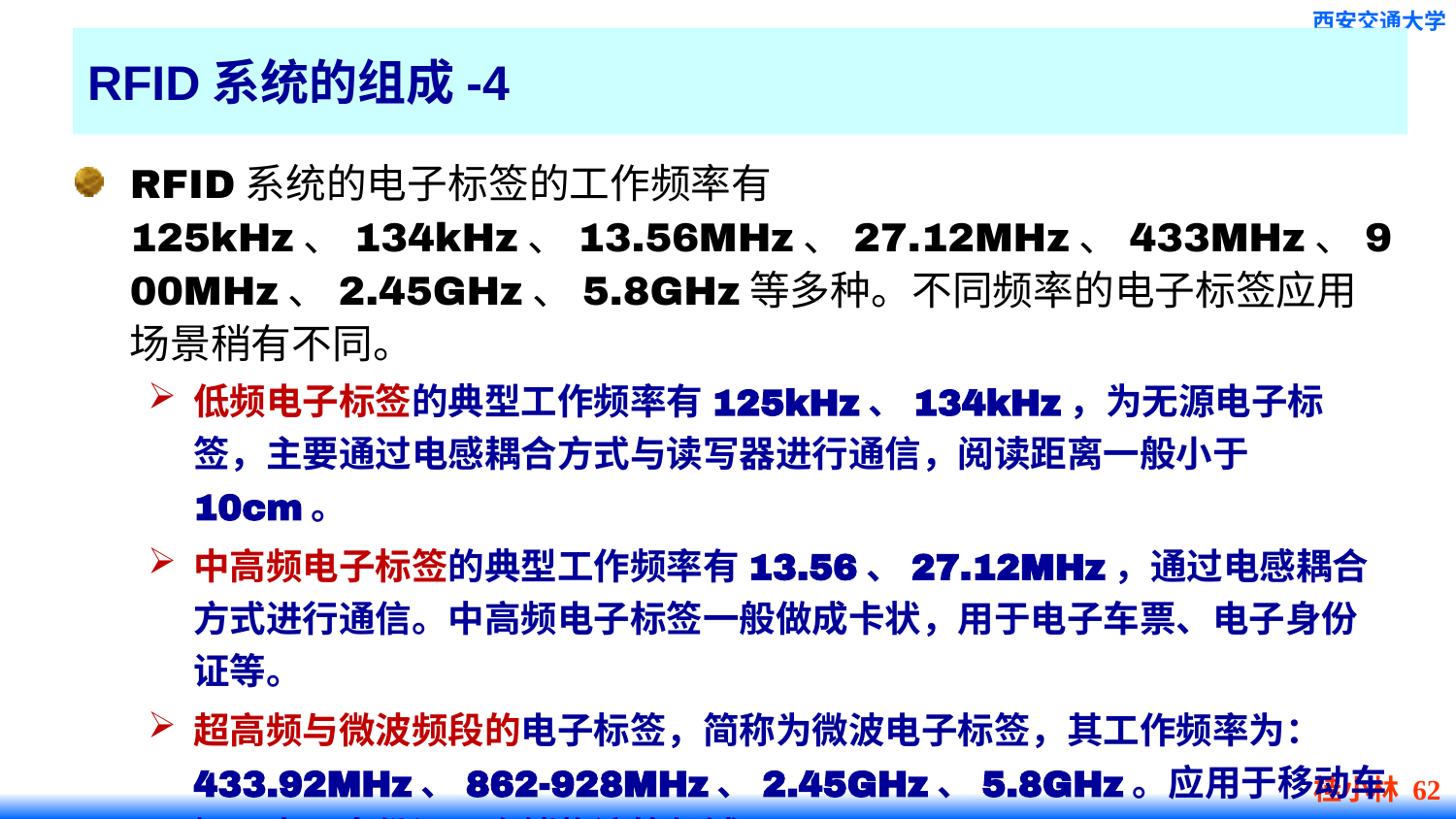

# RFID系统的组成-4
RFID系统的电子标签的工作频率有125kHz、134kHz、13.56MHz、27.12MHz、433MHz、900MHz、2.45GHz、5.8GHz等多种。不同频率的电子标签应用场景稍有不同。
低频电子标签的典型工作频率有125kHz、134kHz，为无源电子标签，主要通过电感耦合方式与读写器进行通信，阅读距离一般小于10cm。
中高频电子标签的典型工作频率有13.56、27.12MHz，通过电感耦合方式进行通信。中高频电子标签一般做成卡状，用于电子车票、电子身份证等。
超高频与微波频段的电子标签，简称为微波电子标签，其工作频率为：433.92MHz、862-928MHz、2.45GHz、5.8GHz。应用于移动车辆、电子身份证、仓储物流等领域。
桂小林 62